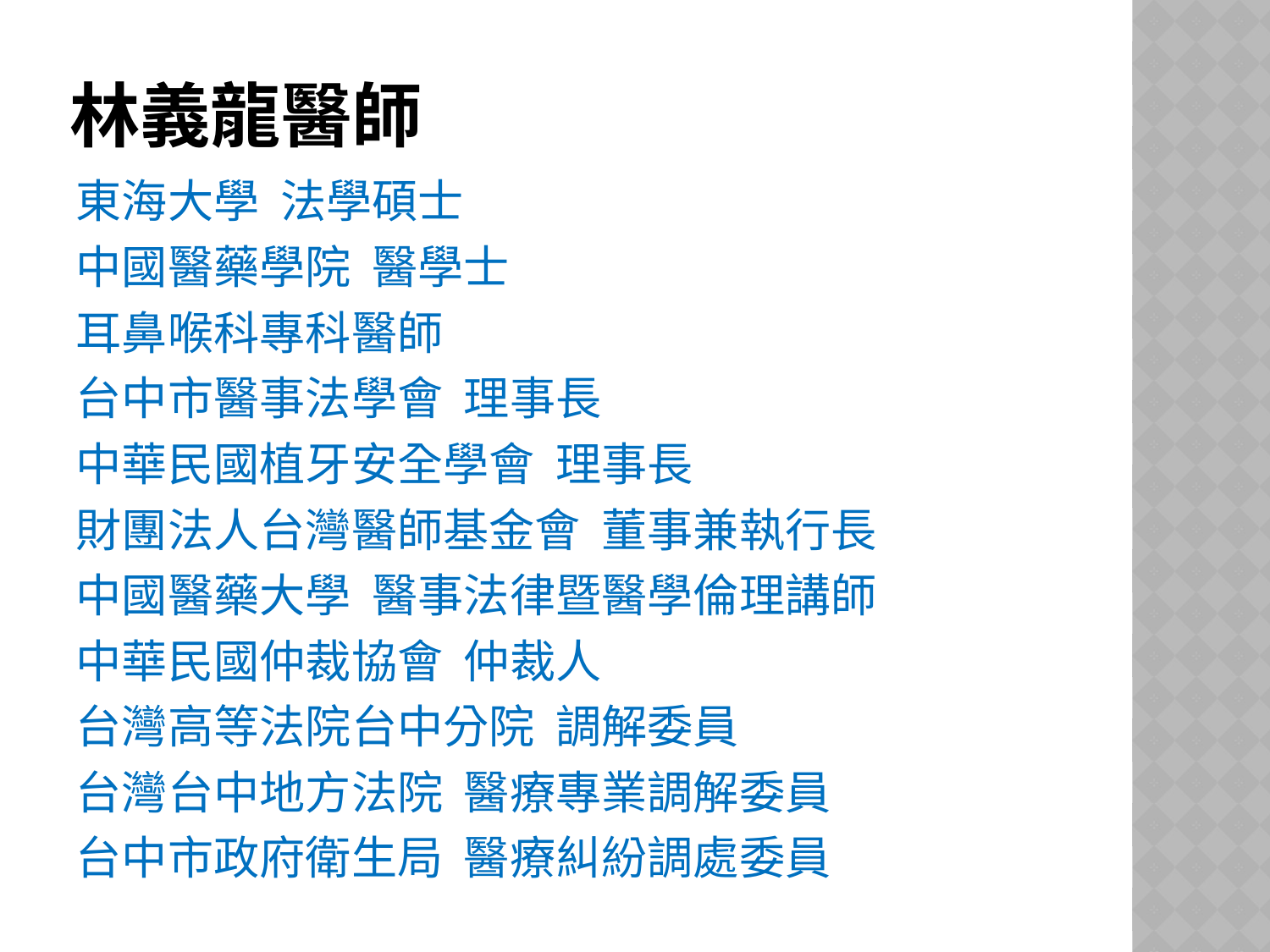

# 林義龍醫師
東海大學  法學碩士
中國醫藥學院  醫學士
耳鼻喉科專科醫師
台中市醫事法學會  理事長
中華民國植牙安全學會  理事長
財團法人台灣醫師基金會  董事兼執行長
中國醫藥大學  醫事法律暨醫學倫理講師
中華民國仲裁協會  仲裁人
台灣高等法院台中分院  調解委員
台灣台中地方法院  醫療專業調解委員
台中市政府衛生局  醫療糾紛調處委員